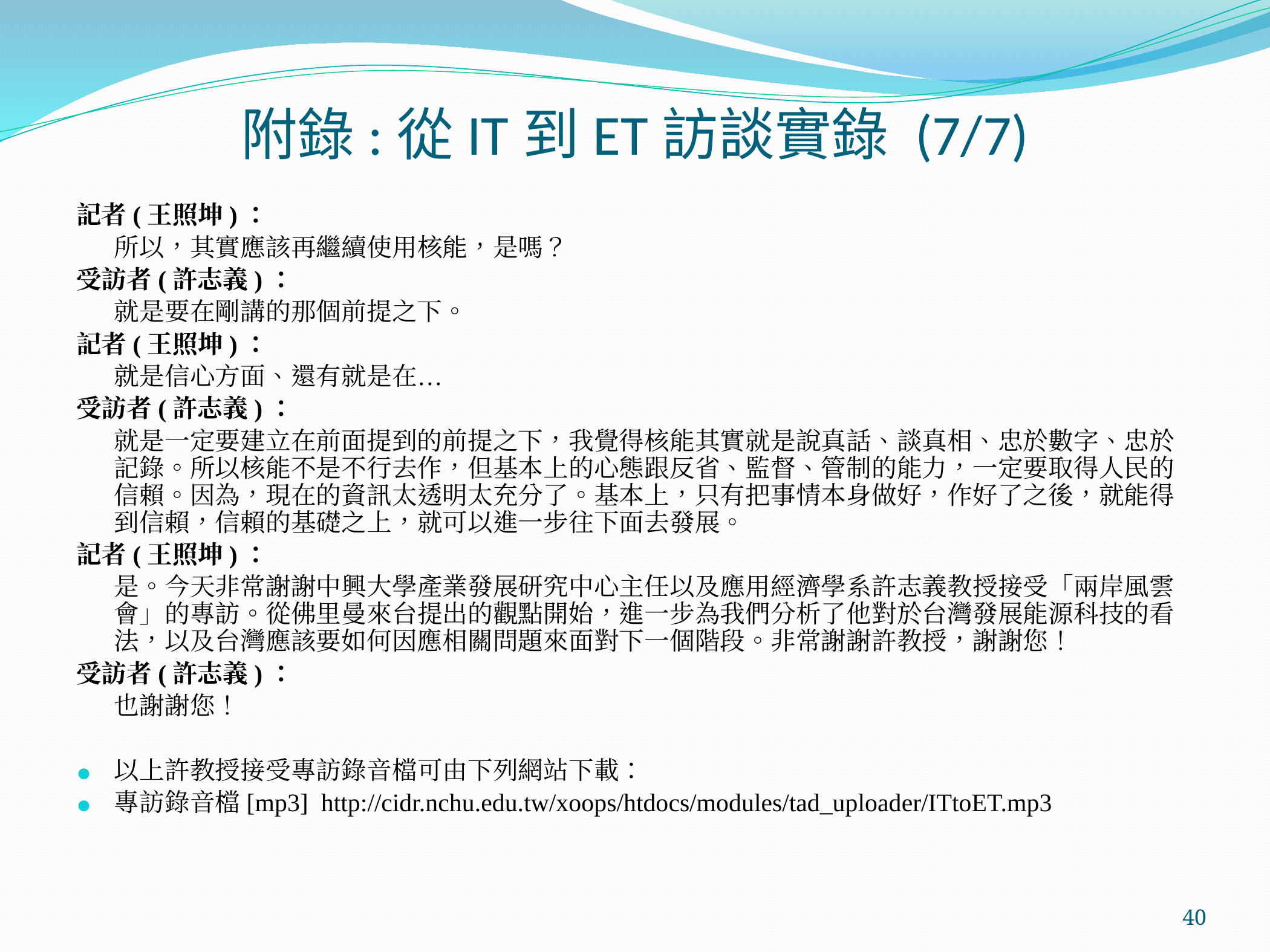

# 附錄:從IT到ET訪談實錄 (7/7)
記者(王照坤)：
	所以，其實應該再繼續使用核能，是嗎？
受訪者(許志義)：
	就是要在剛講的那個前提之下。
記者(王照坤)：
	就是信心方面、還有就是在…
受訪者(許志義)：
	就是一定要建立在前面提到的前提之下，我覺得核能其實就是說真話、談真相、忠於數字、忠於記錄。所以核能不是不行去作，但基本上的心態跟反省、監督、管制的能力，一定要取得人民的信賴。因為，現在的資訊太透明太充分了。基本上，只有把事情本身做好，作好了之後，就能得到信賴，信賴的基礎之上，就可以進一步往下面去發展。
記者(王照坤)：
	是。今天非常謝謝中興大學產業發展研究中心主任以及應用經濟學系許志義教授接受「兩岸風雲會」的專訪。從佛里曼來台提出的觀點開始，進一步為我們分析了他對於台灣發展能源科技的看法，以及台灣應該要如何因應相關問題來面對下一個階段。非常謝謝許教授，謝謝您！
受訪者(許志義)：
	也謝謝您！

以上許教授接受專訪錄音檔可由下列網站下載：
專訪錄音檔[mp3]  http://cidr.nchu.edu.tw/xoops/htdocs/modules/tad_uploader/ITtoET.mp3

40